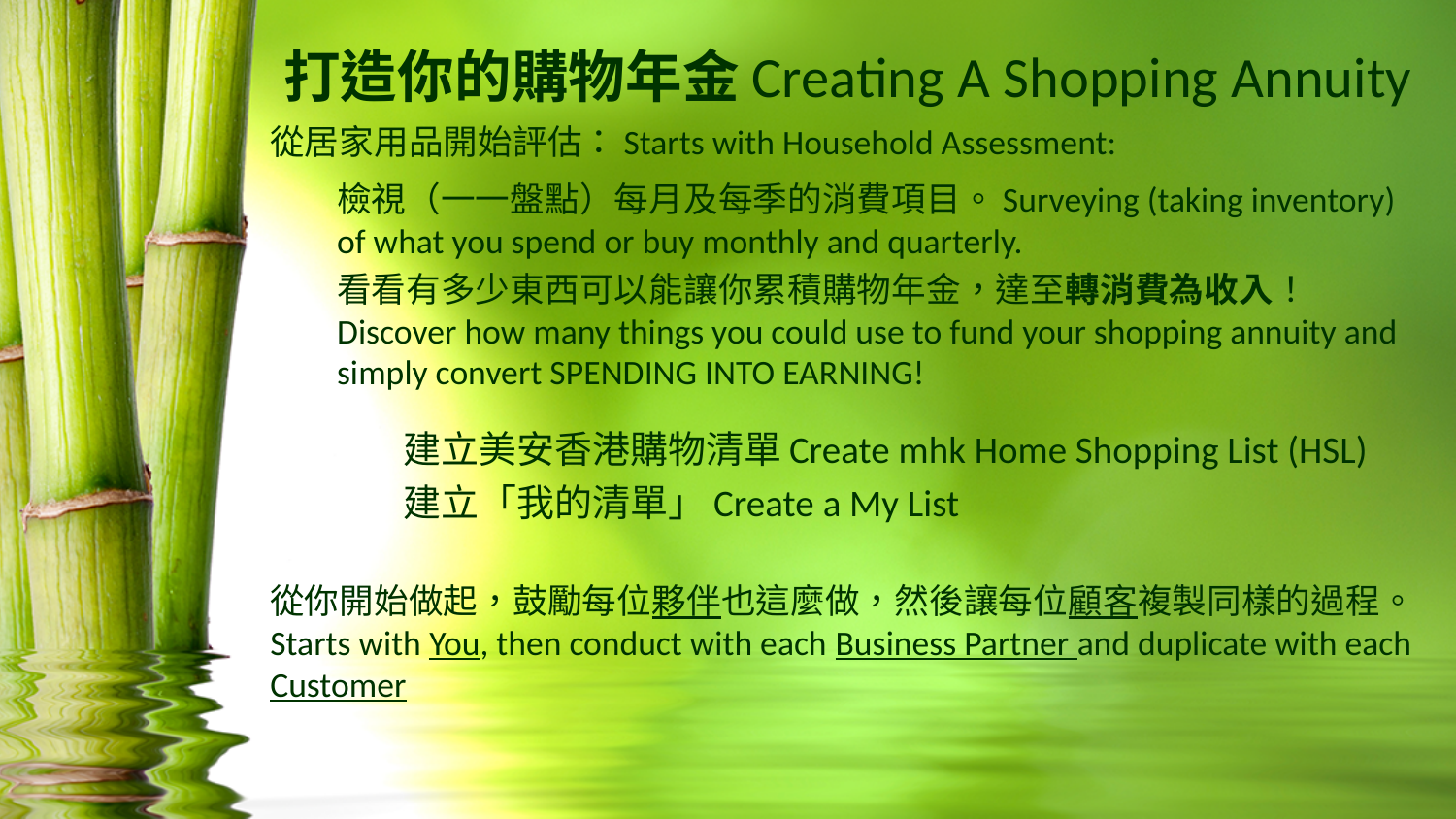

打造你的購物年金Creating A Shopping Annuity
從居家用品開始評估：Starts with Household Assessment:

檢視（一一盤點）每月及每季的消費項目。Surveying (taking inventory) of what you spend or buy monthly and quarterly.
看看有多少東西可以能讓你累積購物年金，達至轉消費為收入！Discover how many things you could use to fund your shopping annuity and simply convert SPENDING INTO EARNING!

建立美安香港購物清單Create mhk Home Shopping List (HSL)
建立「我的清單」Create a My List

從你開始做起，鼓勵每位夥伴也這麼做，然後讓每位顧客複製同樣的過程。Starts with You, then conduct with each Business Partner and duplicate with each Customer